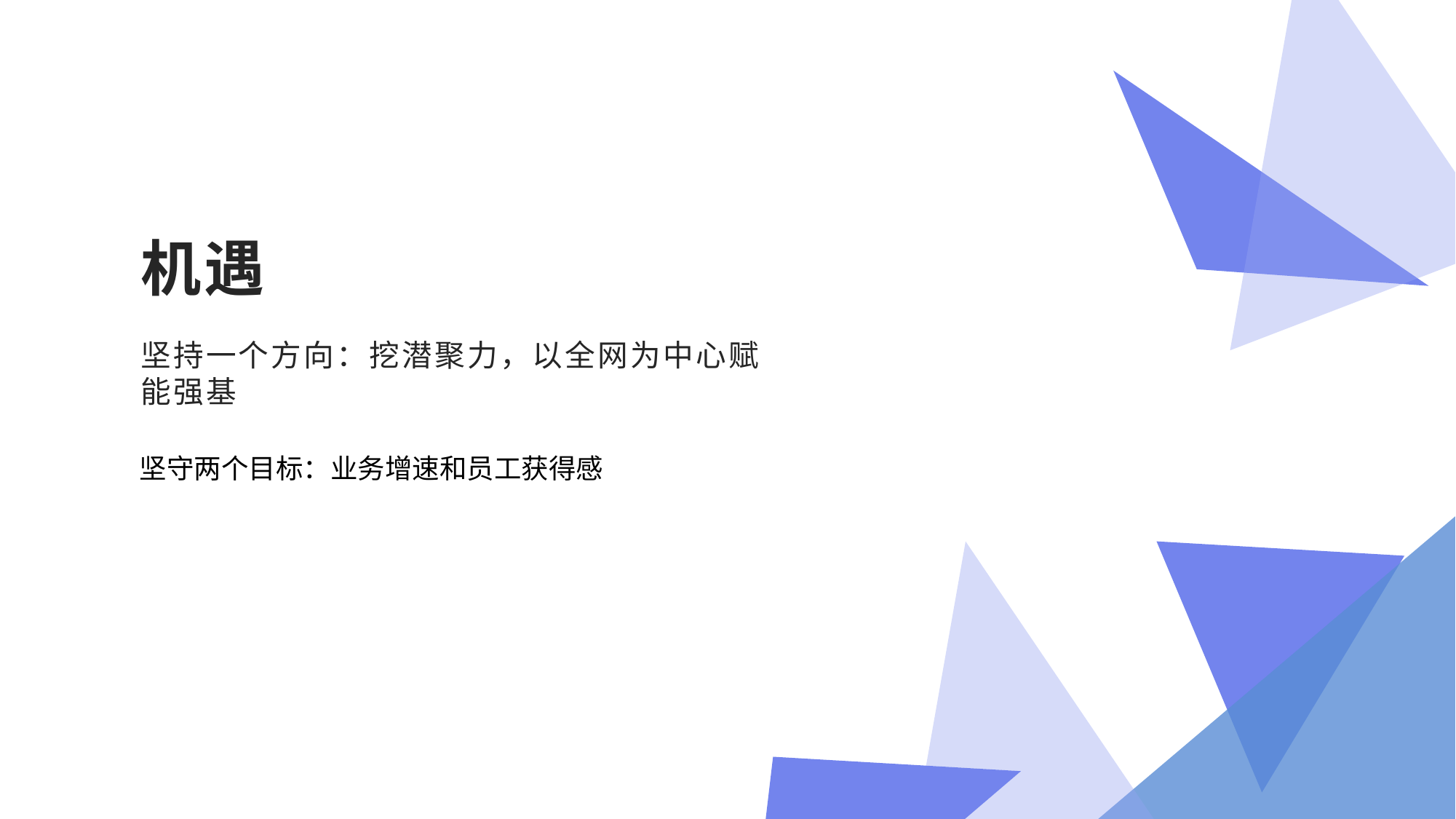

# 机遇
坚持一个方向：挖潜聚力，以全网为中心赋能强基
坚守两个目标：业务增速和员工获得感